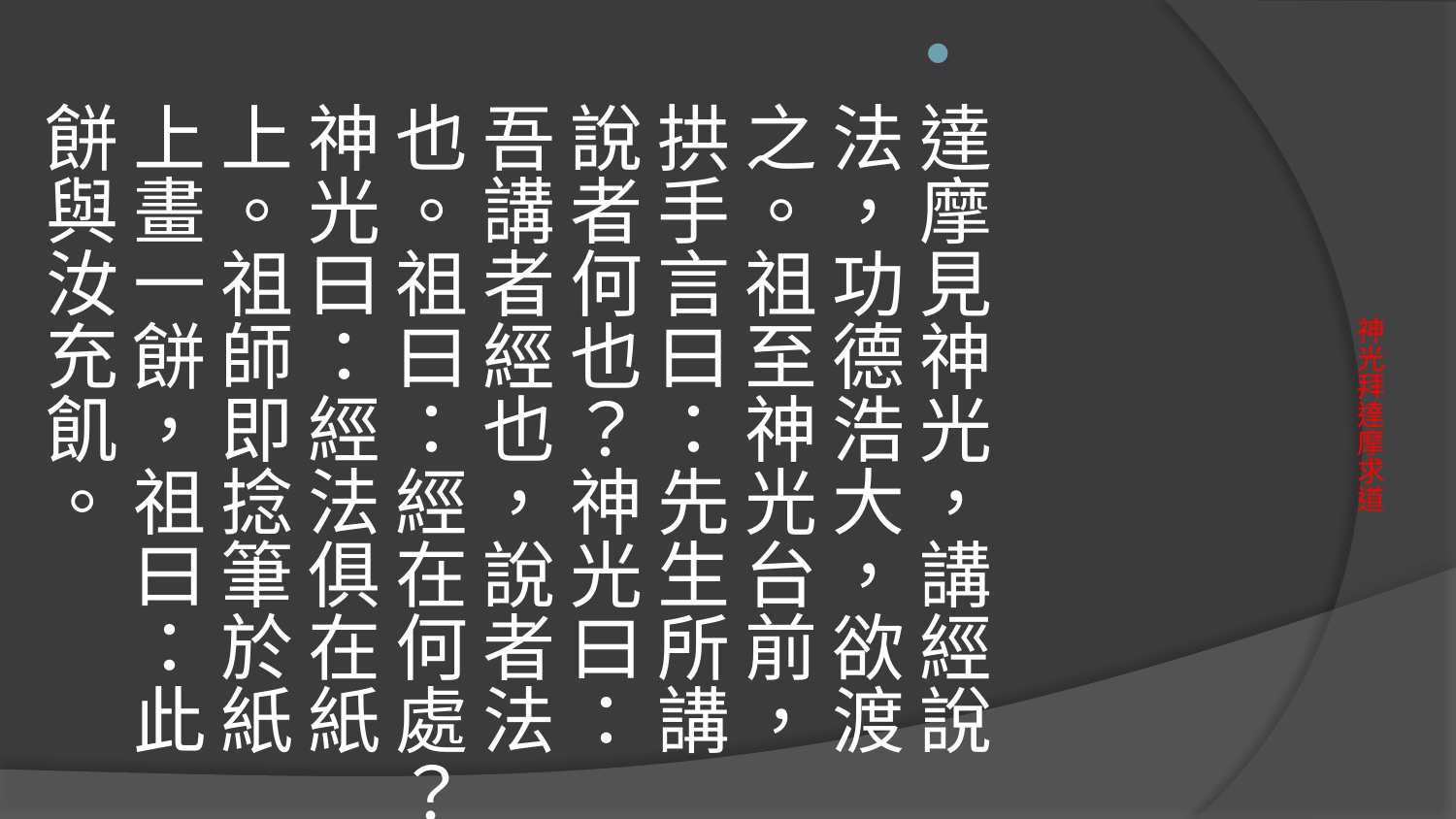

達摩見神光，講經說法，功德浩大，欲渡之。祖至神光台前，拱手言曰：先生所講說者何也？神光曰：吾講者經也，說者法也。祖曰：經在何處？神光曰：經法俱在紙上。祖師即捻筆於紙上畫一餅，祖曰：此餅與汝充飢。
# 神光拜達摩求道